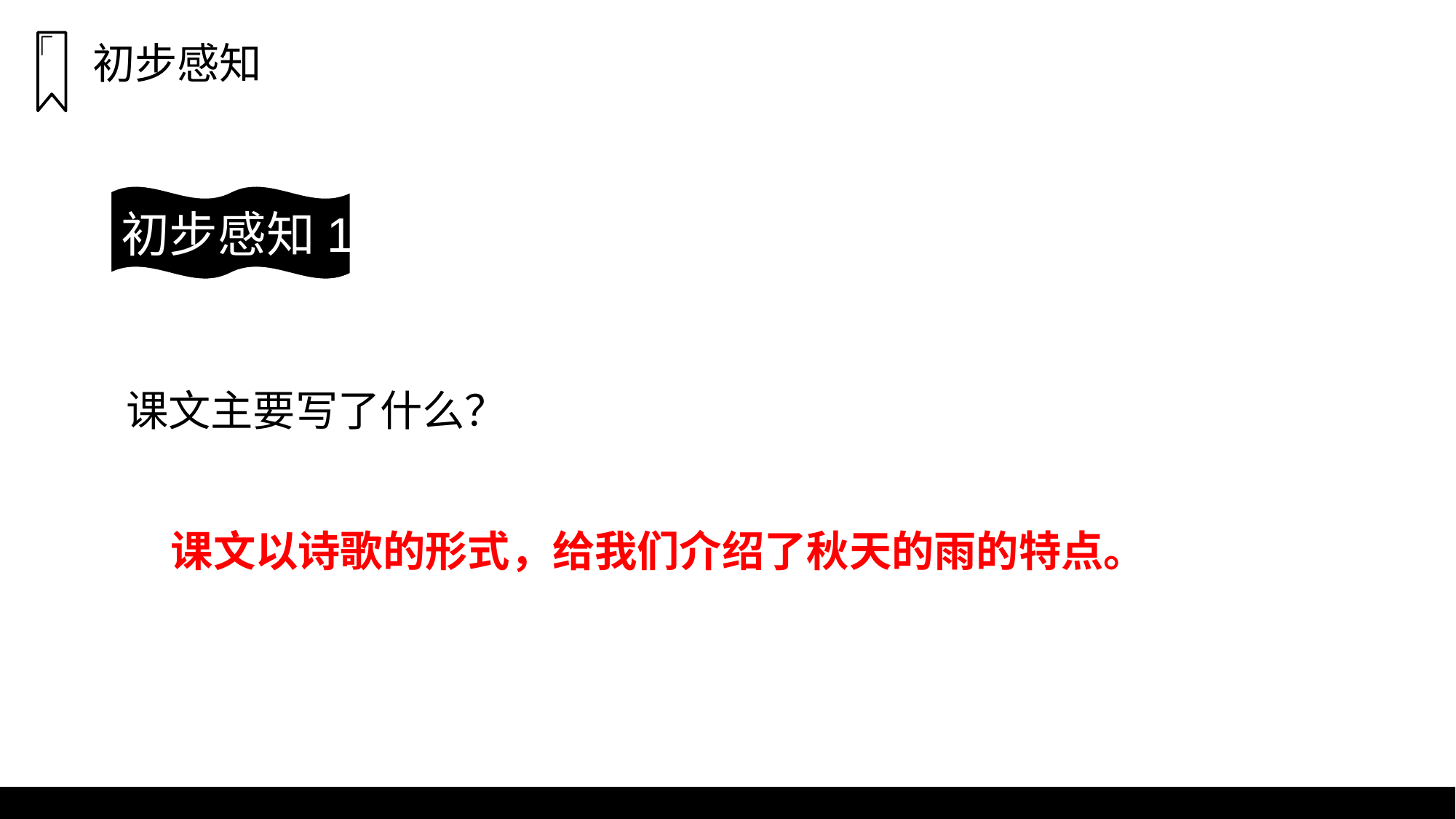

初步感知
初步感知1
    课文主要写了什么？
课文以诗歌的形式，给我们介绍了秋天的雨的特点。